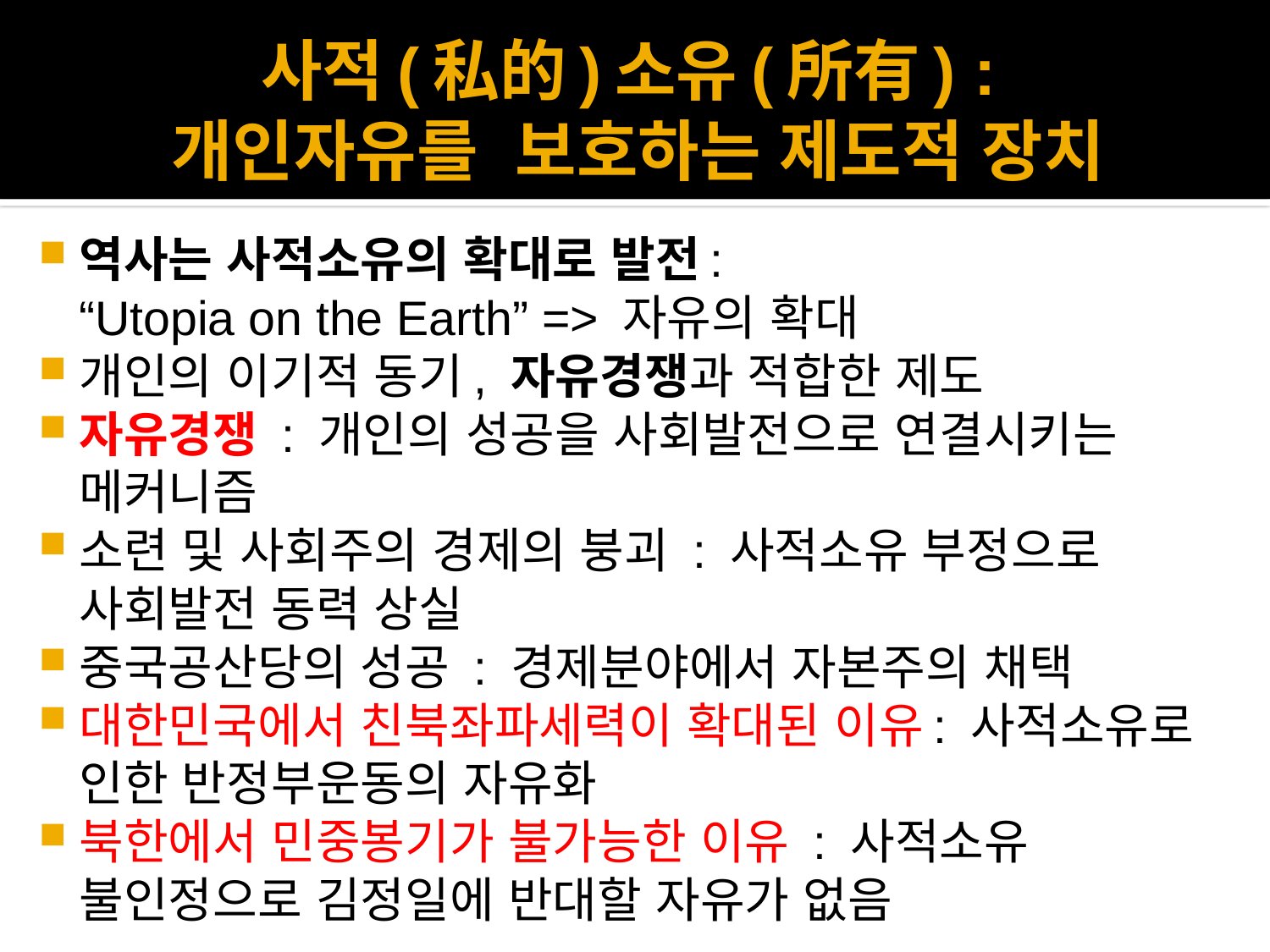

# 사적(私的)소유(所有) : 개인자유를  보호하는 제도적 장치
역사는 사적소유의 확대로 발전:
“Utopia on the Earth” => 자유의 확대
개인의 이기적 동기, 자유경쟁과 적합한 제도
자유경쟁 : 개인의 성공을 사회발전으로 연결시키는 메커니즘
소련 및 사회주의 경제의 붕괴 : 사적소유 부정으로 사회발전 동력 상실
중국공산당의 성공 : 경제분야에서 자본주의 채택
대한민국에서 친북좌파세력이 확대된 이유: 사적소유로 인한 반정부운동의 자유화
북한에서 민중봉기가 불가능한 이유 : 사적소유 불인정으로 김정일에 반대할 자유가 없음